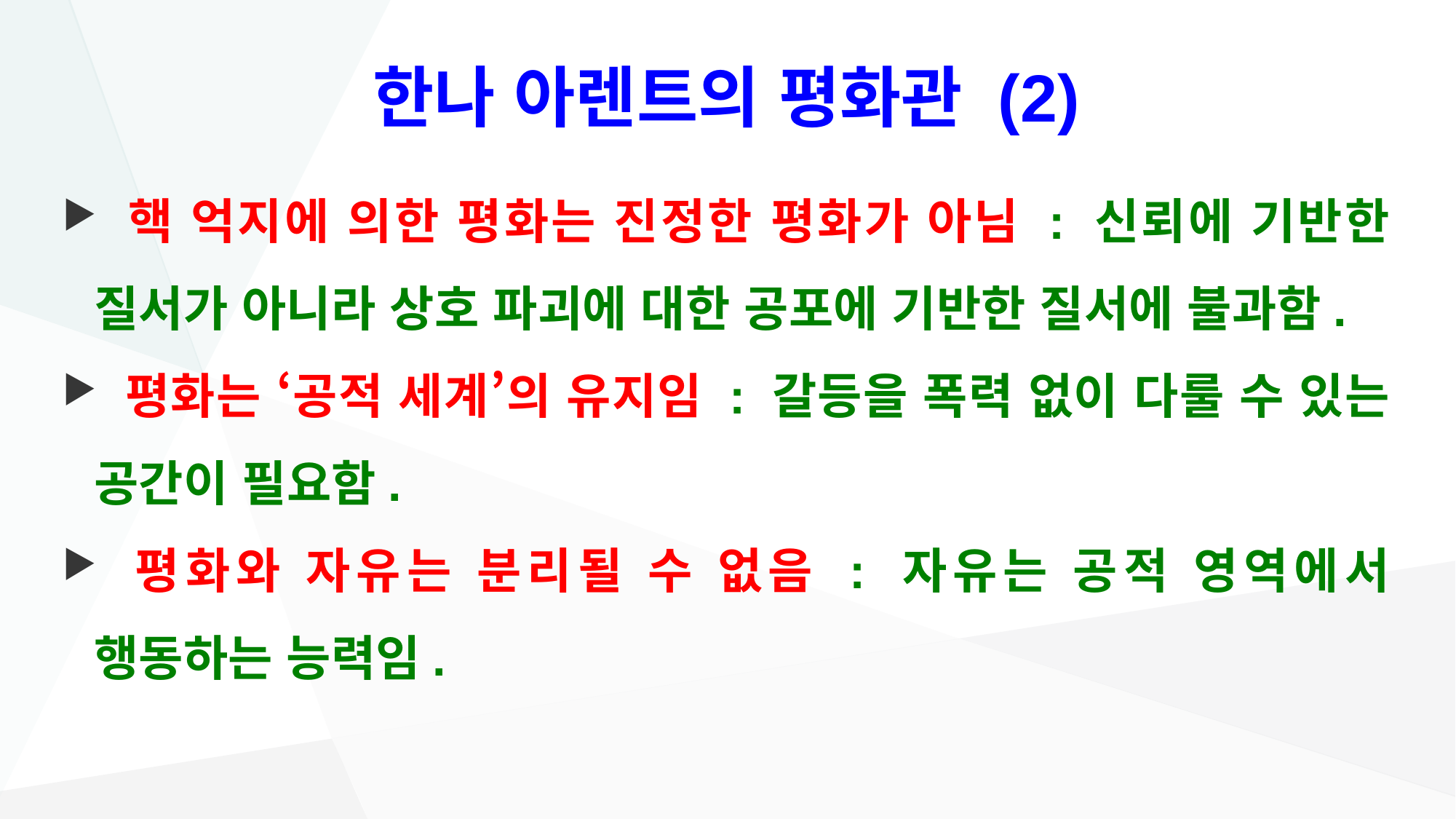

# 한나 아렌트의 평화관 (2)
 핵 억지에 의한 평화는 진정한 평화가 아님 : 신뢰에 기반한 질서가 아니라 상호 파괴에 대한 공포에 기반한 질서에 불과함.
 평화는 ‘공적 세계’의 유지임 : 갈등을 폭력 없이 다룰 수 있는 공간이 필요함.
 평화와 자유는 분리될 수 없음 : 자유는 공적 영역에서 행동하는 능력임.